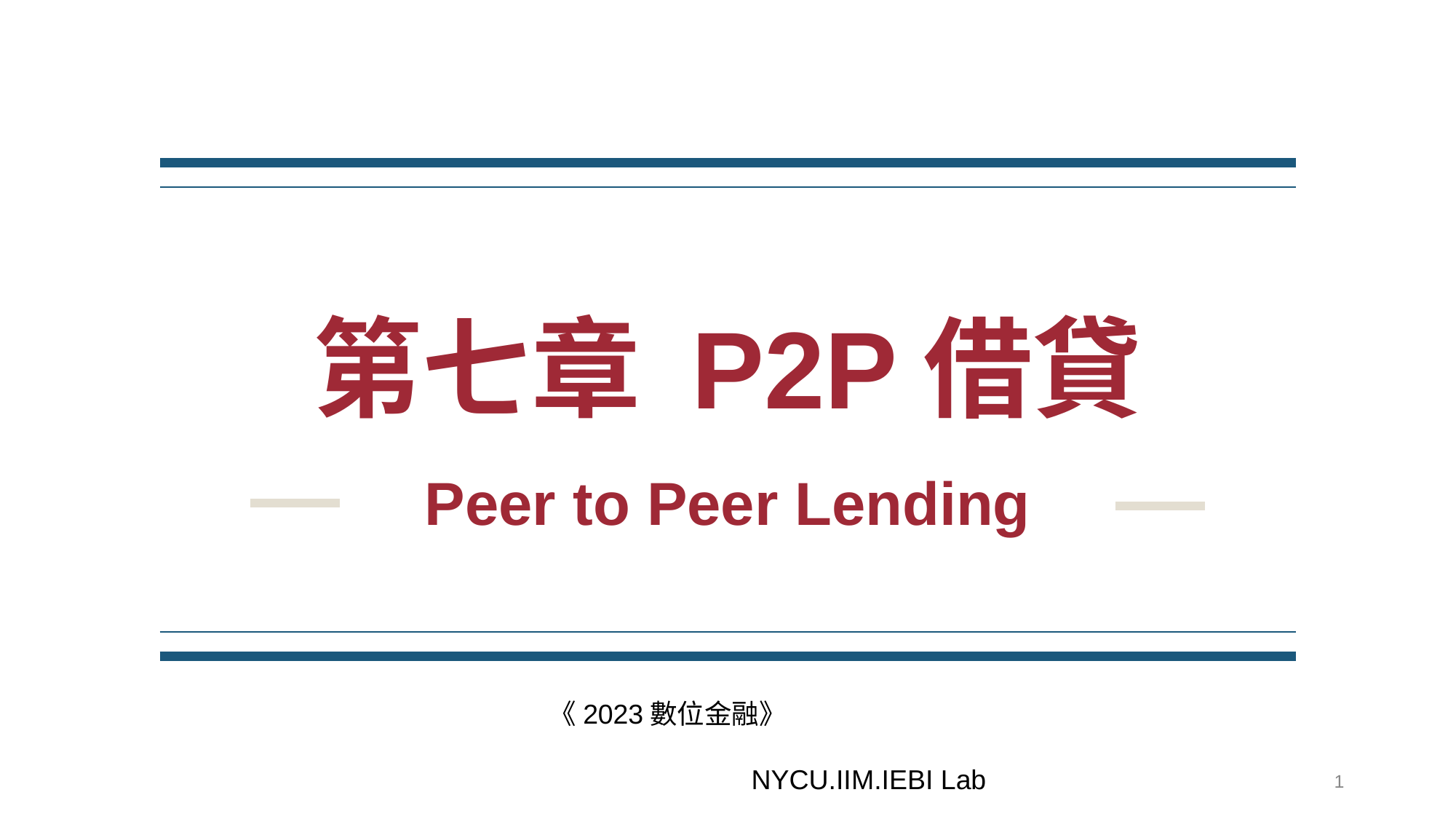

# 第七章 P2P借貸
Peer to Peer Lending
《2023數位金融》                                                                                                                                             NYCU.IIM.IEBI Lab
1